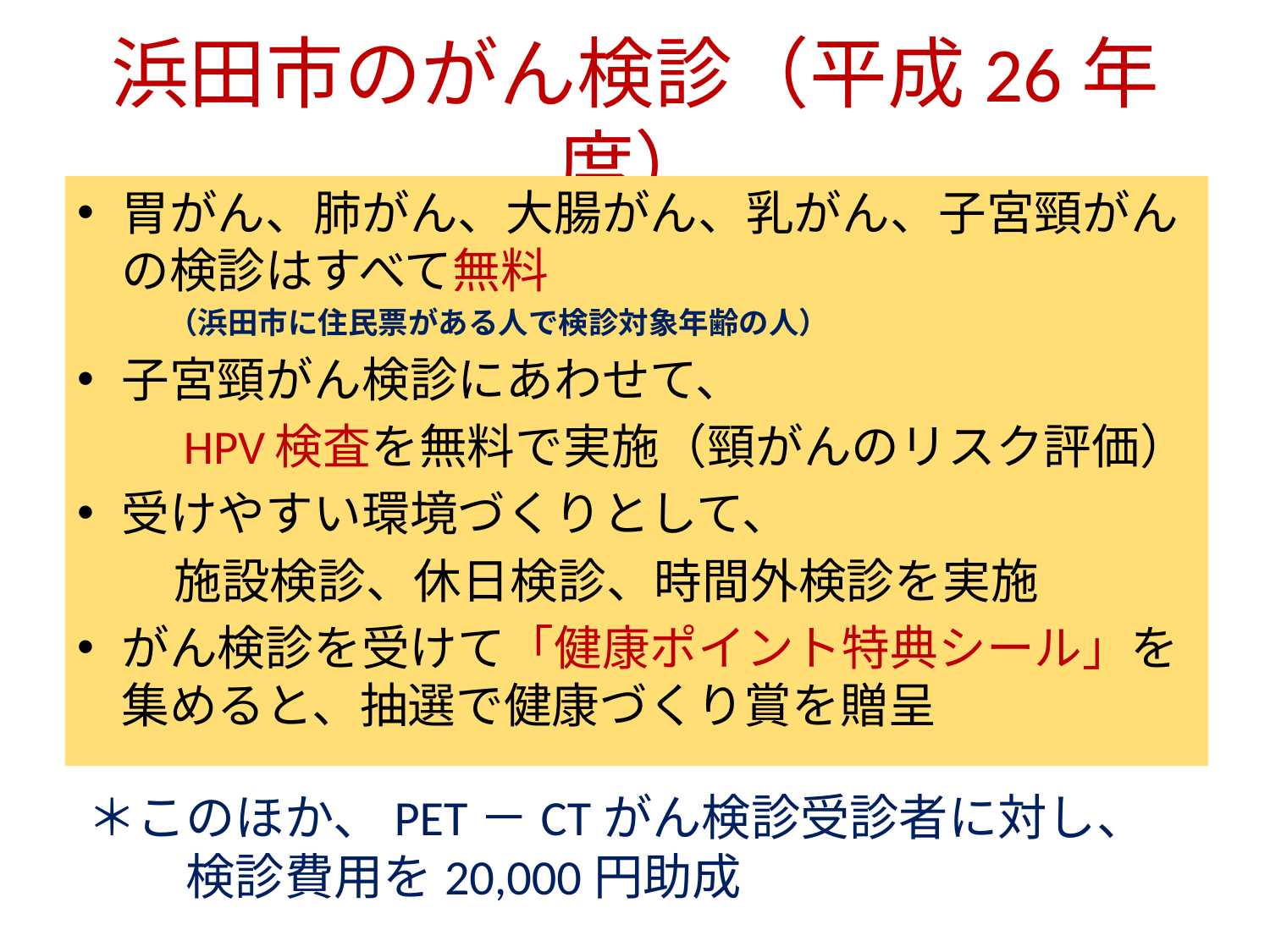

# 浜田市のがん検診（平成26年度）
胃がん、肺がん、大腸がん、乳がん、子宮頸がんの検診はすべて無料
　　　（浜田市に住民票がある人で検診対象年齢の人）
子宮頸がん検診にあわせて、
　　HPV検査を無料で実施（頸がんのリスク評価）
受けやすい環境づくりとして、
　　施設検診、休日検診、時間外検診を実施
がん検診を受けて「健康ポイント特典シール」を集めると、抽選で健康づくり賞を贈呈
＊このほか、PET－CTがん検診受診者に対し、
　　検診費用を20,000円助成